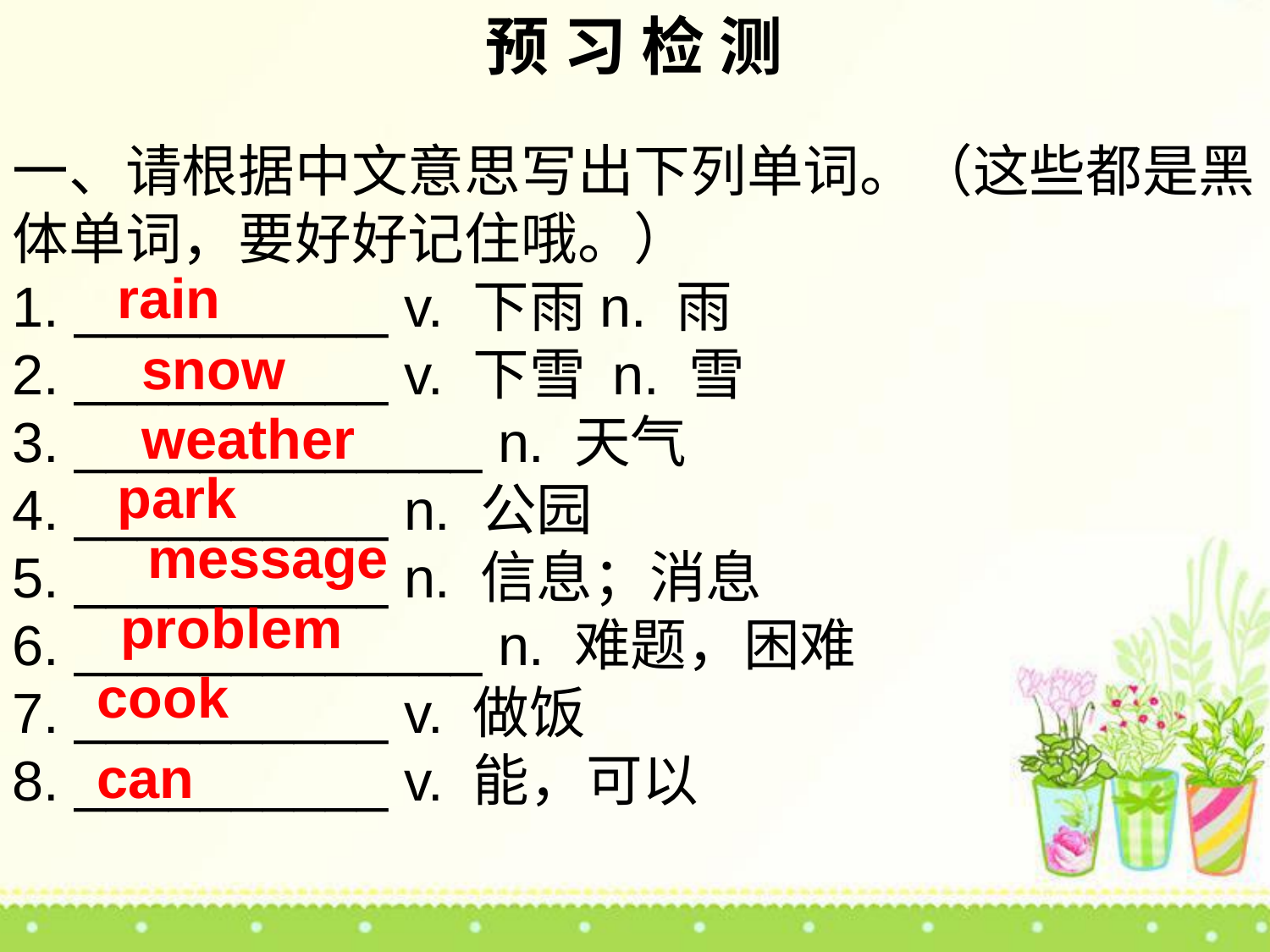

预 习 检 测
一、请根据中文意思写出下列单词。（这些都是黑体单词，要好好记住哦。）
1. __________ v. 下雨n. 雨
2. __________ v. 下雪 n. 雪
3. _____________ n. 天气
4. __________ n. 公园
5. __________ n. 信息；消息
6. _____________ n. 难题，困难
7. __________ v. 做饭
8. __________ v. 能，可以
rain
snow
weather
park
message
problem
cook
can